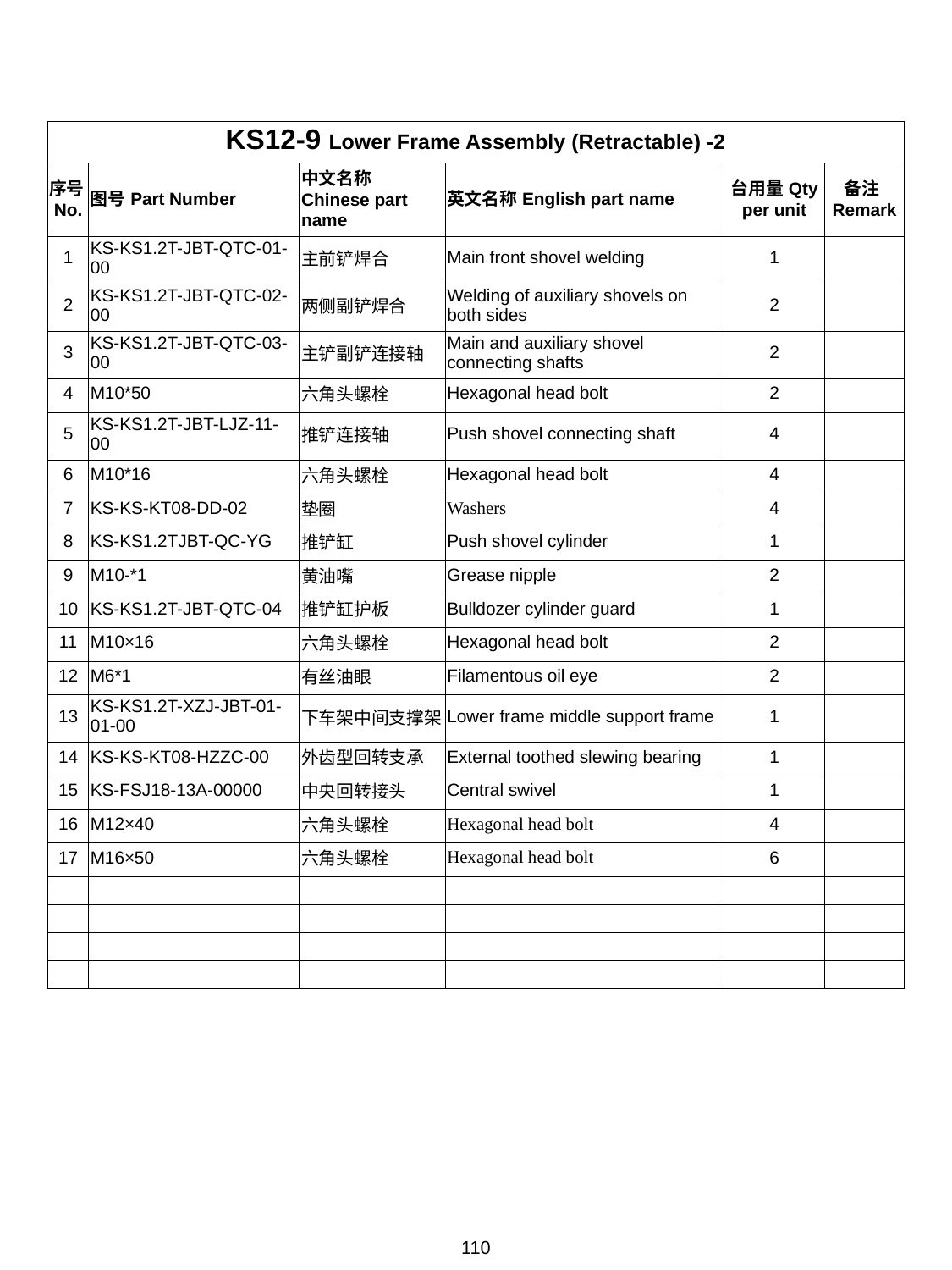

| KS12-9 Lower Frame Assembly (Retractable) -2 |  |  |  |  |  |
| --- | --- | --- | --- | --- | --- |
| 序号No. | 图号Part Number | 中文名称Chinese part name | 英文名称English part name | 台用量Qty per unit | 备注Remark |
| 1 | KS-KS1.2T-JBT-QTC-01-00 | 主前铲焊合 | Main front shovel welding | 1 |  |
| 2 | KS-KS1.2T-JBT-QTC-02-00 | 两侧副铲焊合 | Welding of auxiliary shovels on both sides | 2 |  |
| 3 | KS-KS1.2T-JBT-QTC-03-00 | 主铲副铲连接轴 | Main and auxiliary shovel connecting shafts | 2 |  |
| 4 | M10\*50 | 六角头螺栓 | Hexagonal head bolt | 2 |  |
| 5 | KS-KS1.2T-JBT-LJZ-11-00 | 推铲连接轴 | Push shovel connecting shaft | 4 |  |
| 6 | M10\*16 | 六角头螺栓 | Hexagonal head bolt | 4 |  |
| 7 | KS-KS-KT08-DD-02 | 垫圈 | Washers | 4 |  |
| 8 | KS-KS1.2TJBT-QC-YG | 推铲缸 | Push shovel cylinder | 1 |  |
| 9 | M10-\*1 | 黄油嘴 | Grease nipple | 2 |  |
| 10 | KS-KS1.2T-JBT-QTC-04 | 推铲缸护板 | Bulldozer cylinder guard | 1 |  |
| 11 | M10×16 | 六角头螺栓 | Hexagonal head bolt | 2 |  |
| 12 | M6\*1 | 有丝油眼 | Filamentous oil eye | 2 |  |
| 13 | KS-KS1.2T-XZJ-JBT-01-01-00 | 下车架中间支撑架 | Lower frame middle support frame | 1 |  |
| 14 | KS-KS-KT08-HZZC-00 | 外齿型回转支承 | External toothed slewing bearing | 1 |  |
| 15 | KS-FSJ18-13A-00000 | 中央回转接头 | Central swivel | 1 |  |
| 16 | M12×40 | 六角头螺栓 | Hexagonal head bolt | 4 |  |
| 17 | M16×50 | 六角头螺栓 | Hexagonal head bolt | 6 |  |
|  |  |  |  |  |  |
|  |  |  |  |  |  |
|  |  |  |  |  |  |
|  |  |  |  |  |  |
110